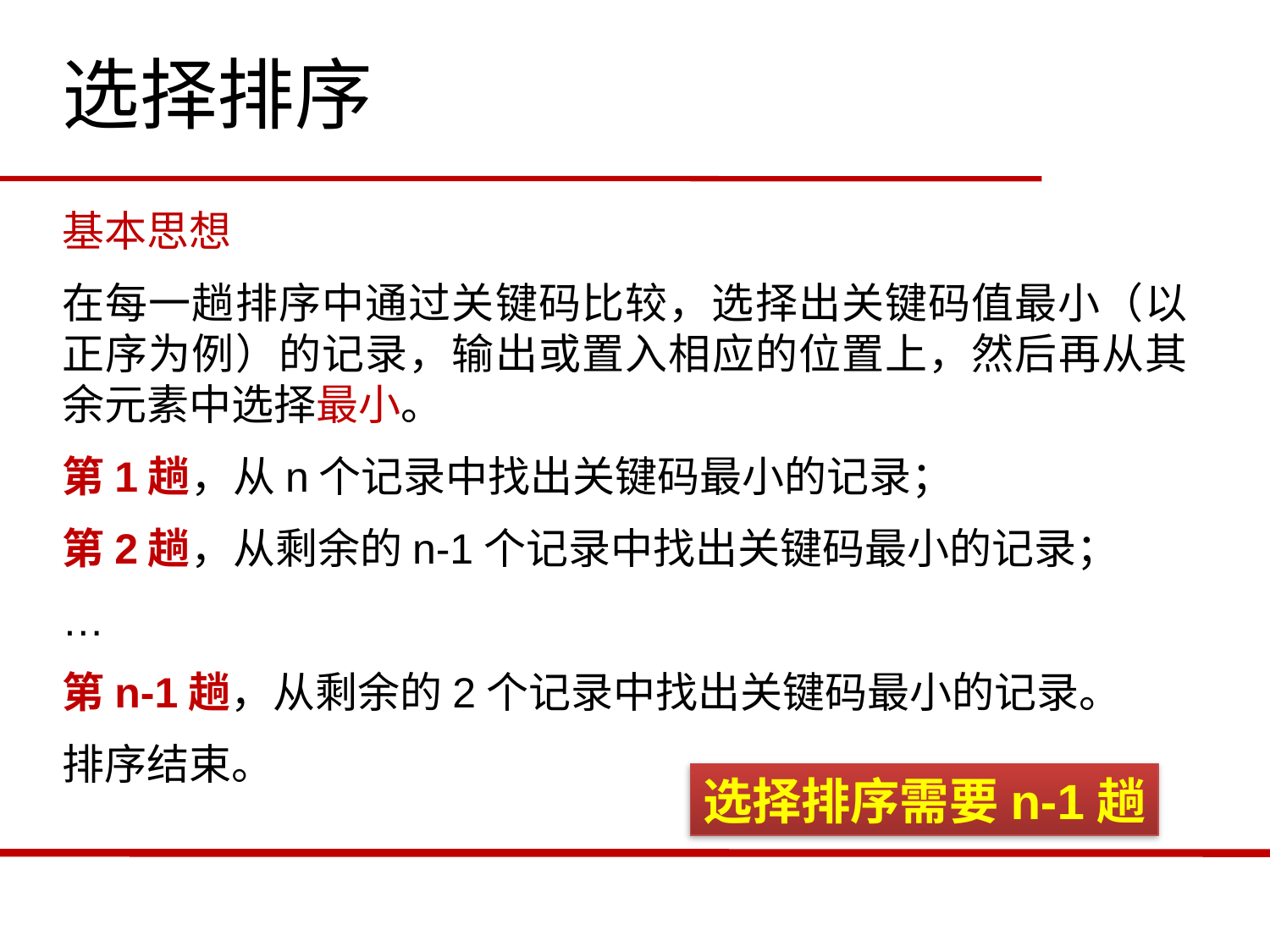

选择排序
基本思想
在每一趟排序中通过关键码比较，选择出关键码值最小（以正序为例）的记录，输出或置入相应的位置上，然后再从其余元素中选择最小。
第1趟，从n个记录中找出关键码最小的记录；
第2趟，从剩余的n-1个记录中找出关键码最小的记录；
…
第n-1趟，从剩余的2个记录中找出关键码最小的记录。
排序结束。
选择排序需要n-1趟